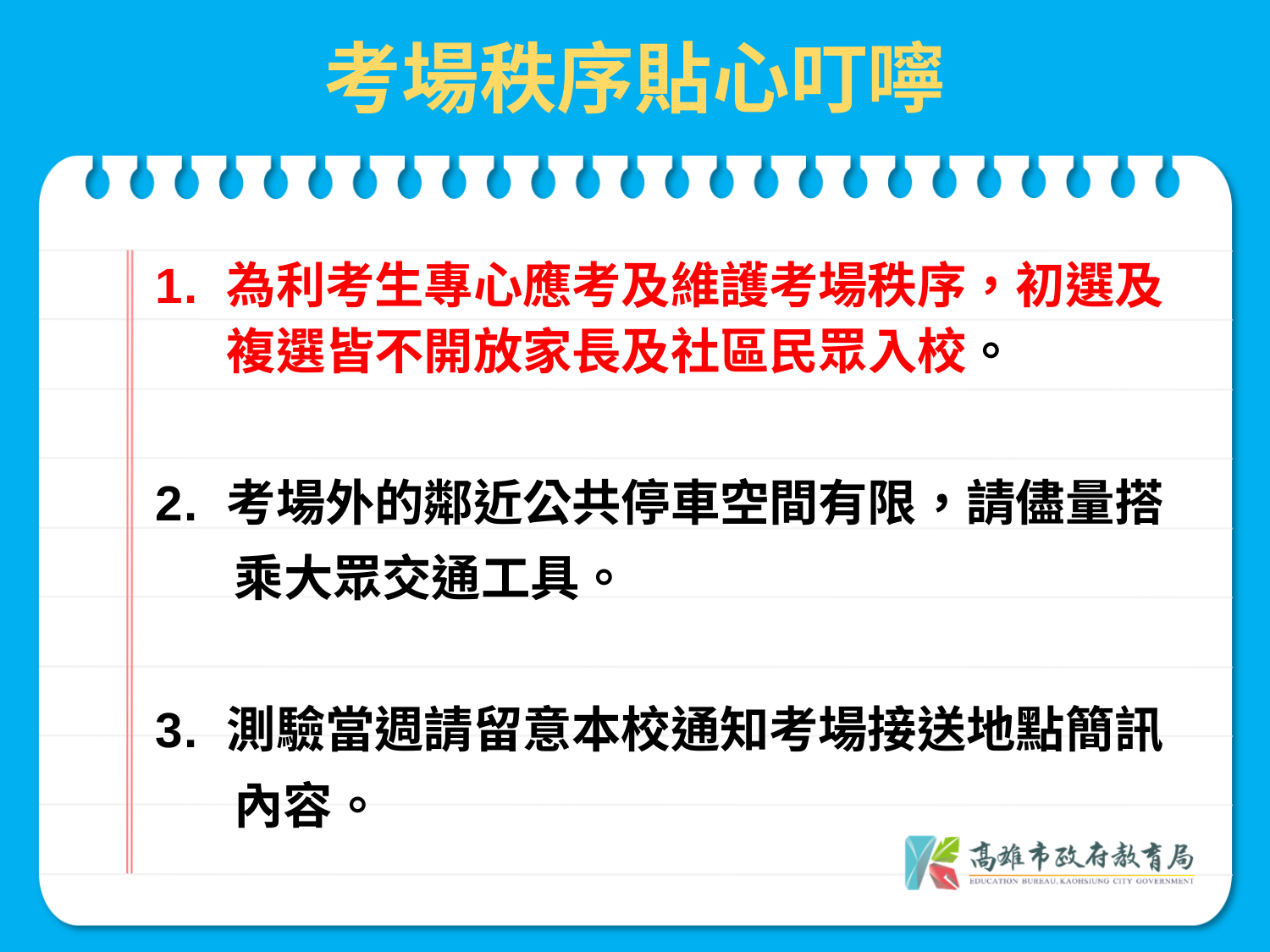

考場秩序貼心叮嚀
為利考生專心應考及維護考場秩序，初選及複選皆不開放家長及社區民眾入校。

考場外的鄰近公共停車空間有限，請儘量搭
      乘大眾交通工具。

測驗當週請留意本校通知考場接送地點簡訊
      內容。